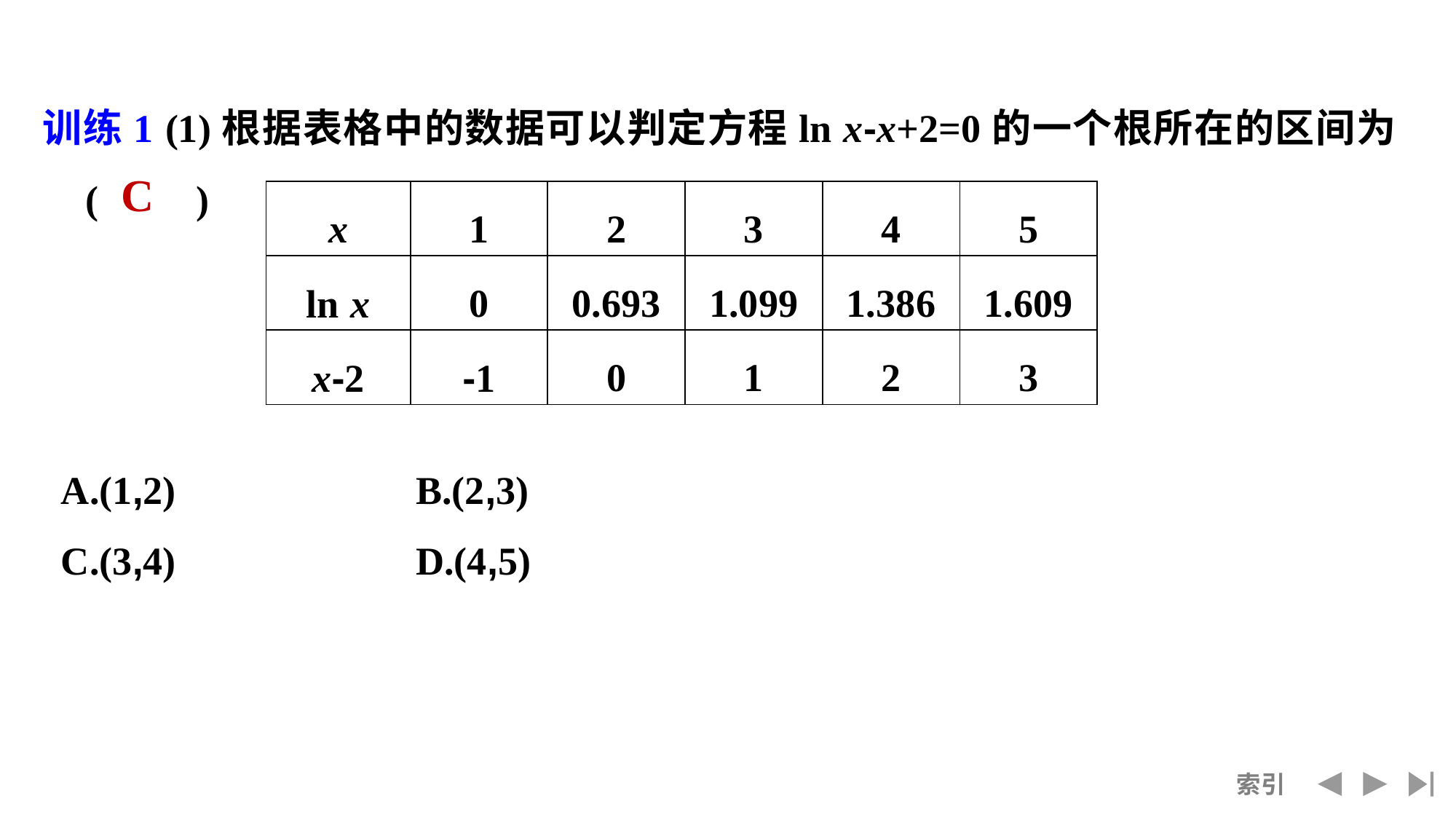

训练1 (1)根据表格中的数据可以判定方程ln x-x+2=0的一个根所在的区间为(　　)
C
| x | 1 | 2 | 3 | 4 | 5 |
| --- | --- | --- | --- | --- | --- |
| ln x | 0 | 0.693 | 1.099 | 1.386 | 1.609 |
| x-2 | -1 | 0 | 1 | 2 | 3 |
A.(1,2)	B.(2,3)
C.(3,4)	D.(4,5)